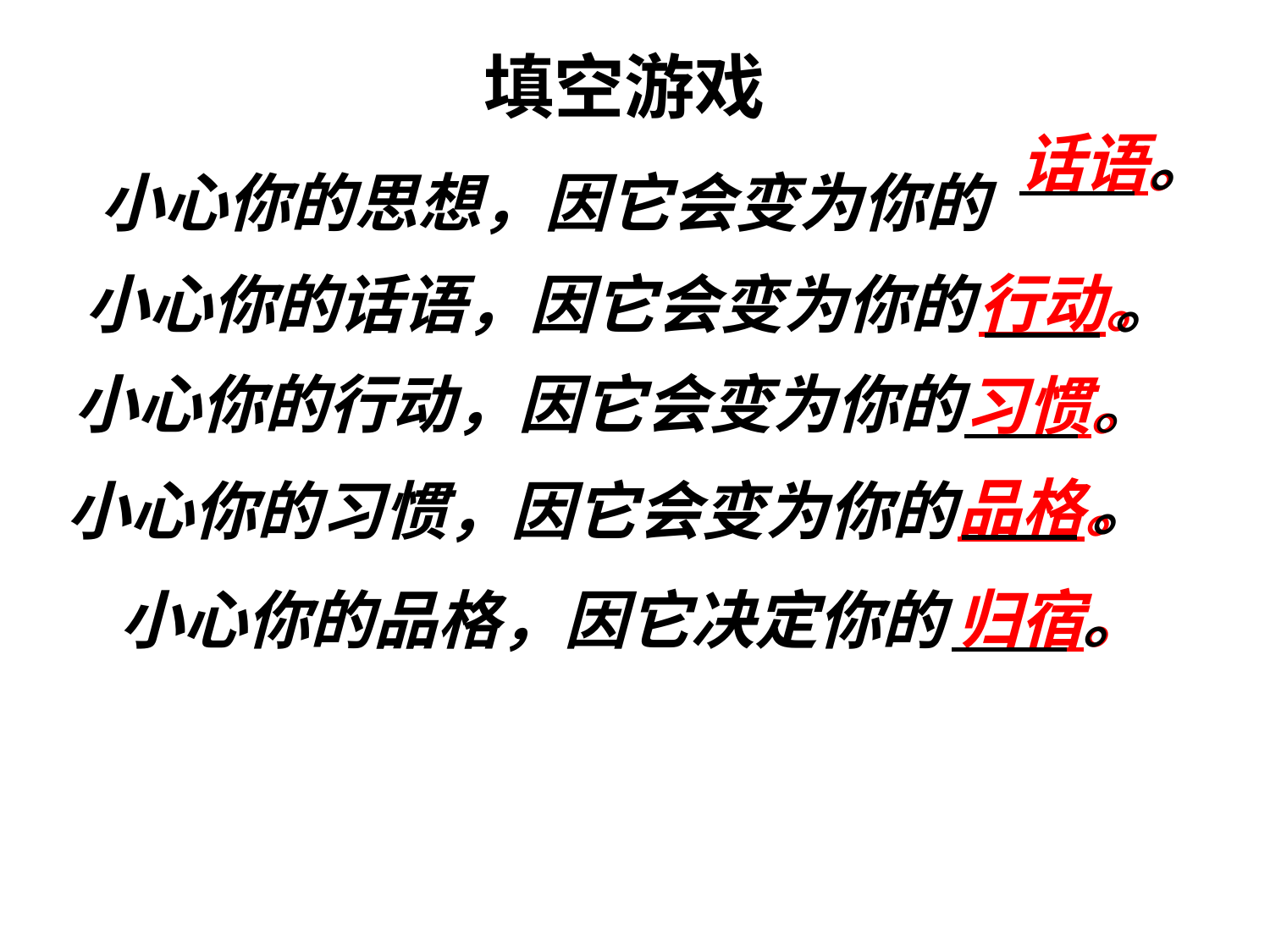

# 填空游戏
小心你的思想，因它会变为你的
        。
话语。
小心你的话语，因它会变为你的
行动。
        。
小心你的行动，因它会变为你的
        。
习惯。
小心你的习惯，因它会变为你的
        。
品格。
小心你的品格，因它决定你的
        。
归宿。